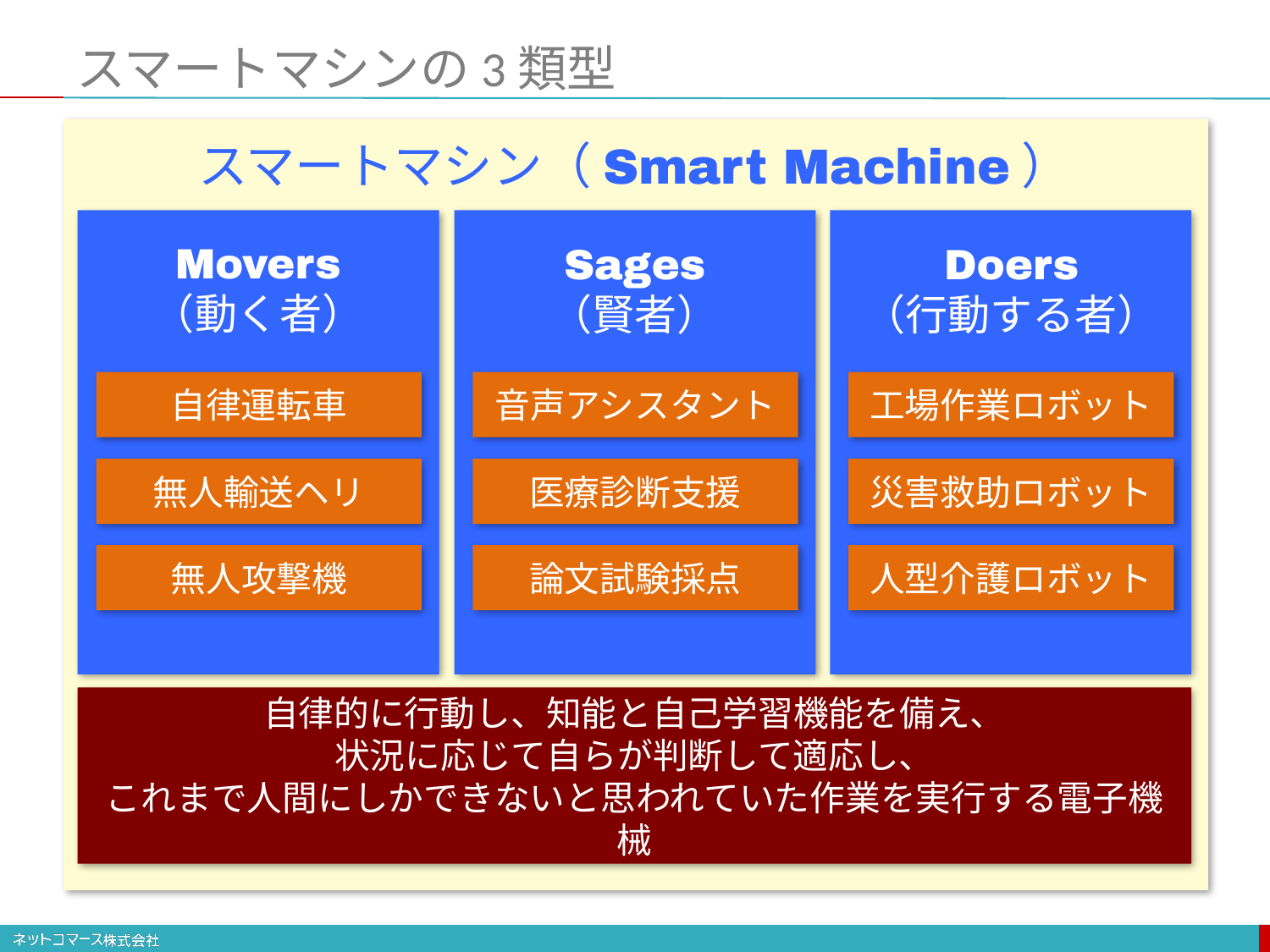

# スマートマシンの3類型

スマートマシン（Smart Machine）

Movers
（動く者）
Sages
（賢者）
Doers
（行動する者）
自律運転車
音声アシスタント
工場作業ロボット
無人輸送ヘリ
医療診断支援
災害救助ロボット
無人攻撃機
論文試験採点
人型介護ロボット
自律的に行動し、知能と自己学習機能を備え、
状況に応じて自らが判断して適応し、
これまで人間にしかできないと思われていた作業を実行する電子機械